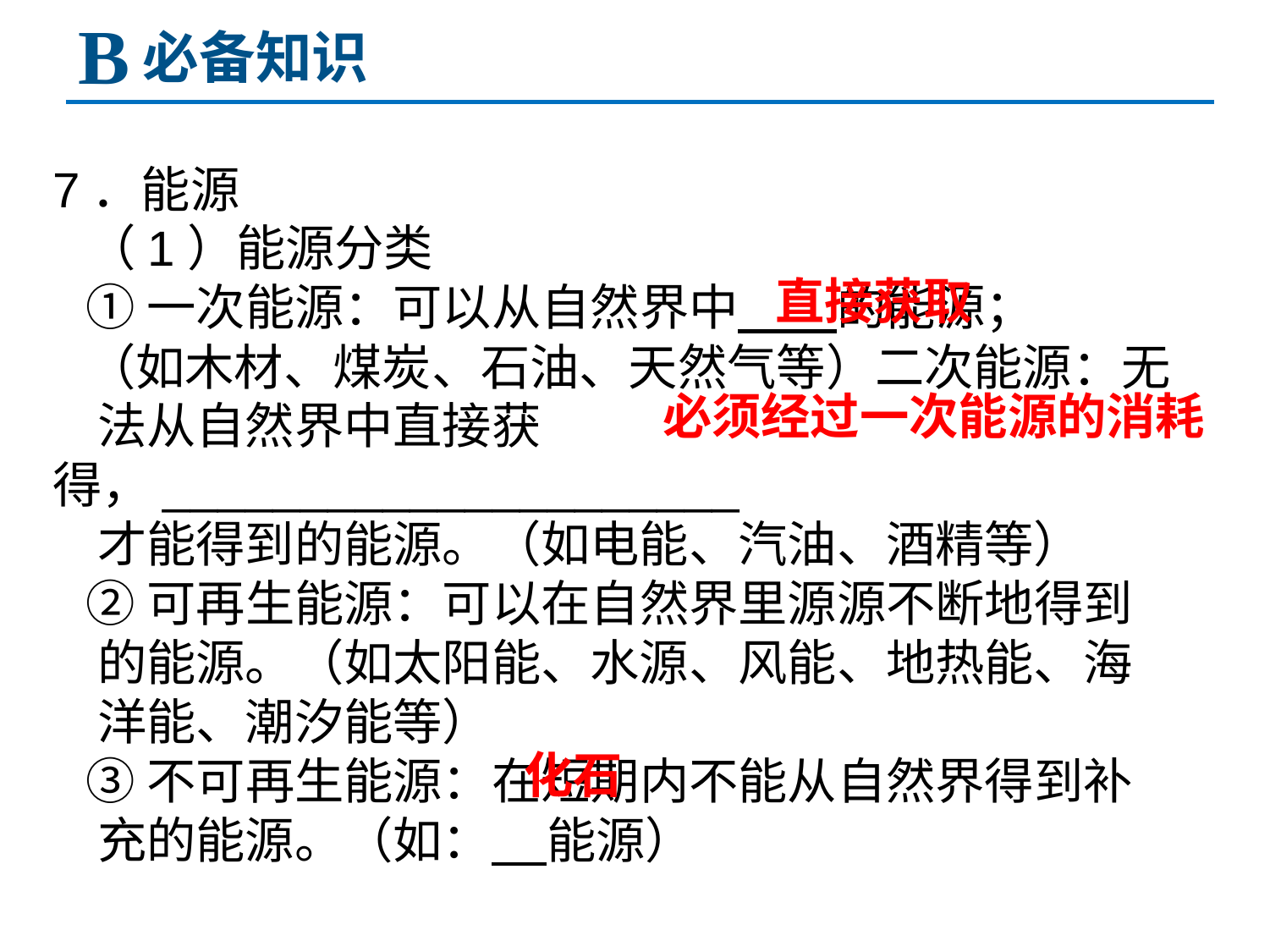

B
必备知识
7．能源
  （1）能源分类
   ①一次能源：可以从自然界中         的能源；
  （如木材、煤炭、石油、天然气等）二次能源：无
   法从自然界中直接获得，_____________________
   才能得到的能源。（如电能、汽油、酒精等）
   ②可再生能源：可以在自然界里源源不断地得到
   的能源。（如太阳能、水源、风能、地热能、海
   洋能、潮汐能等）
   ③不可再生能源：在短期内不能从自然界得到补
   充的能源。（如：     能源）
直接获取
必须经过一次能源的消耗
化石